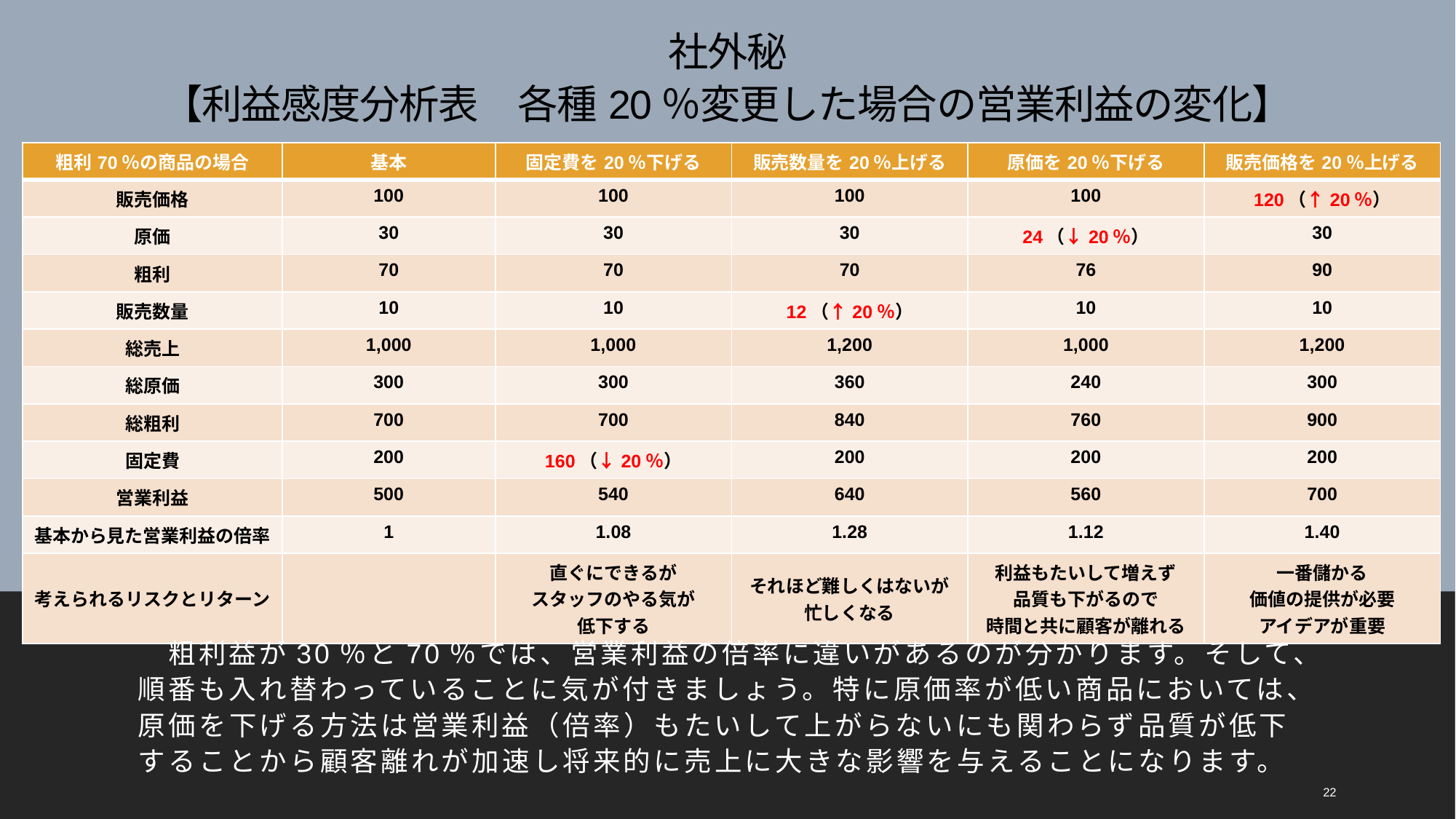

# 社外秘 【利益感度分析表　各種20％変更した場合の営業利益の変化】
| 粗利70％の商品の場合 | 基本 | 固定費を20％下げる | 販売数量を20％上げる | 原価を20％下げる | 販売価格を20％上げる |
| --- | --- | --- | --- | --- | --- |
| 販売価格 | 100 | 100 | 100 | 100 | 120（↑20％） |
| 原価 | 30 | 30 | 30 | 24（↓20％） | 30 |
| 粗利 | 70 | 70 | 70 | 76 | 90 |
| 販売数量 | 10 | 10 | 12（↑20％） | 10 | 10 |
| 総売上 | 1,000 | 1,000 | 1,200 | 1,000 | 1,200 |
| 総原価 | 300 | 300 | 360 | 240 | 300 |
| 総粗利 | 700 | 700 | 840 | 760 | 900 |
| 固定費 | 200 | 160（↓20％） | 200 | 200 | 200 |
| 営業利益 | 500 | 540 | 640 | 560 | 700 |
| 基本から見た営業利益の倍率 | 1 | 1.08 | 1.28 | 1.12 | 1.40 |
| 考えられるリスクとリターン |  | 直ぐにできるが スタッフのやる気が 低下する | それほど難しくはないが 忙しくなる | 利益もたいして増えず 品質も下がるので 時間と共に顧客が離れる | 一番儲かる 価値の提供が必要 アイデアが重要 |

　粗利益が30％と70％では、営業利益の倍率に違いがあるのが分かります。そして、順番も入れ替わっていることに気が付きましょう。特に原価率が低い商品においては、原価を下げる方法は営業利益（倍率）もたいして上がらないにも関わらず品質が低下することから顧客離れが加速し将来的に売上に大きな影響を与えることになります。
22